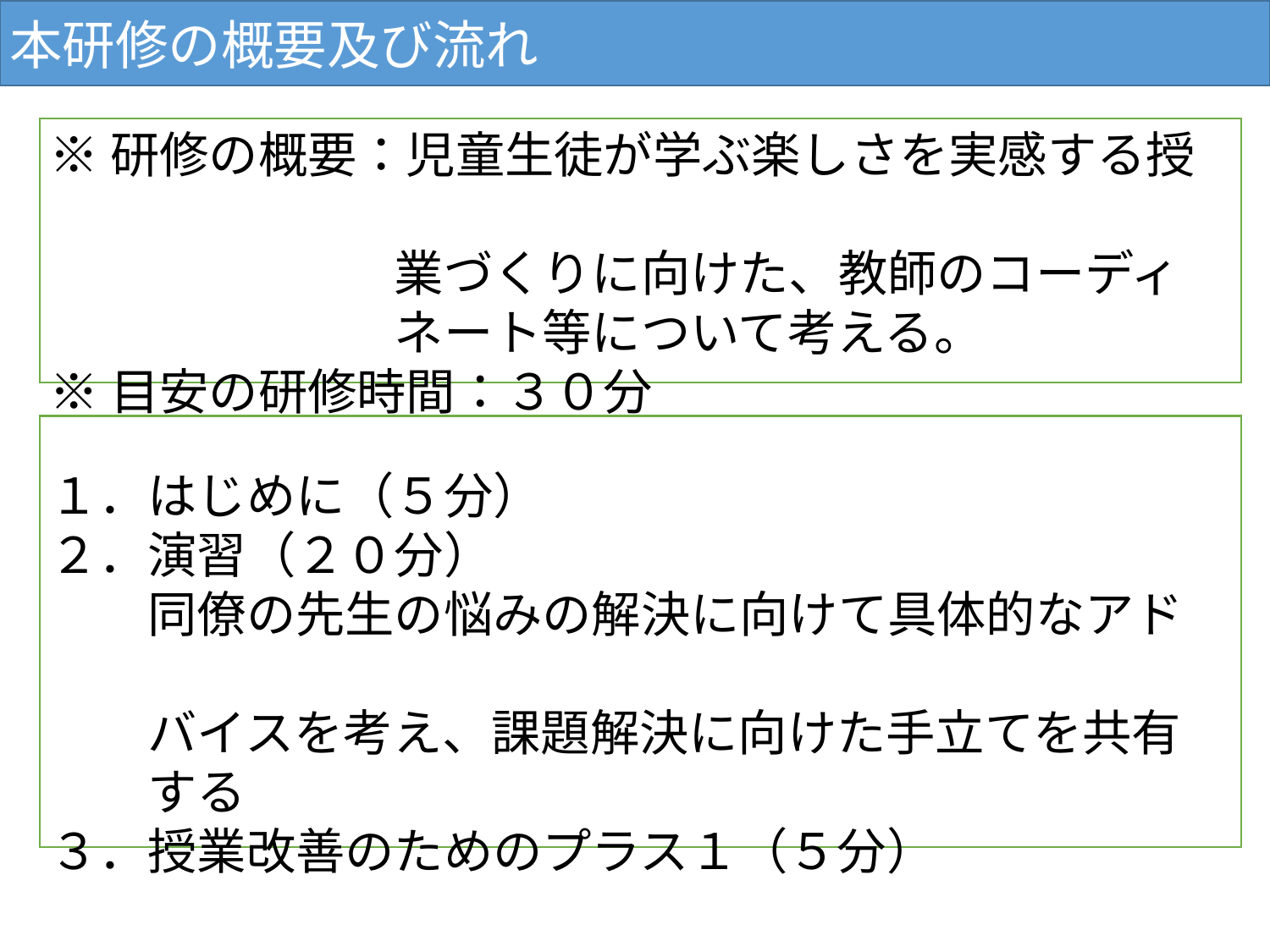

本研修の概要及び流れ
※研修の概要：児童生徒が学ぶ楽しさを実感する授
　　　　　　　業づくりに向けた、教師のコーディ
　　　　　　　ネート等について考える。
※目安の研修時間：３０分

１．はじめに（５分）
２．演習（２０分）
　　同僚の先生の悩みの解決に向けて具体的なアド
　　バイスを考え、課題解決に向けた手立てを共有
　　する
３．授業改善のためのプラス１（５分）